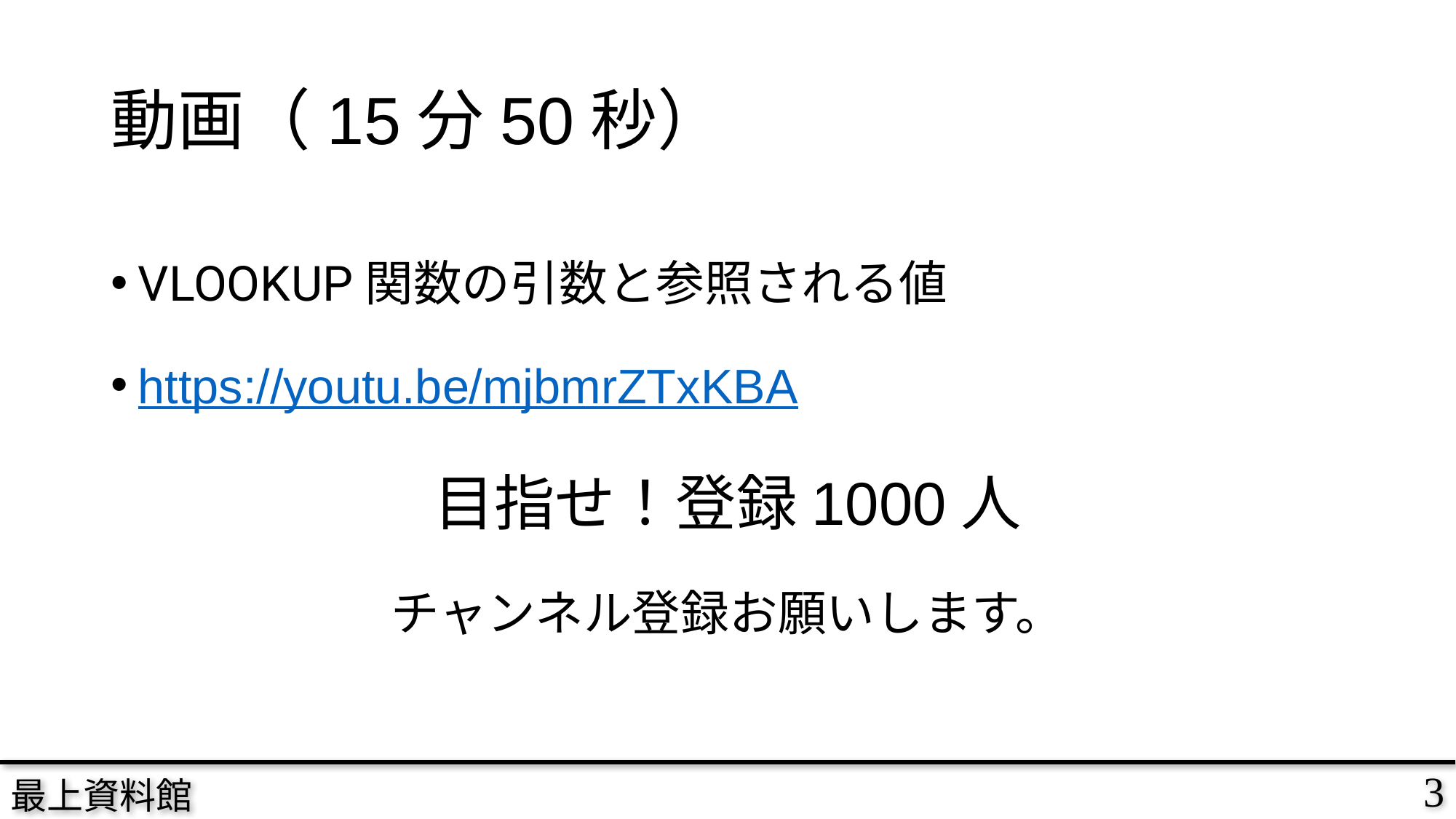

# 動画（15分50秒）
VLOOKUP関数の引数と参照される値
https://youtu.be/mjbmrZTxKBA
目指せ！登録1000人
チャンネル登録お願いします。